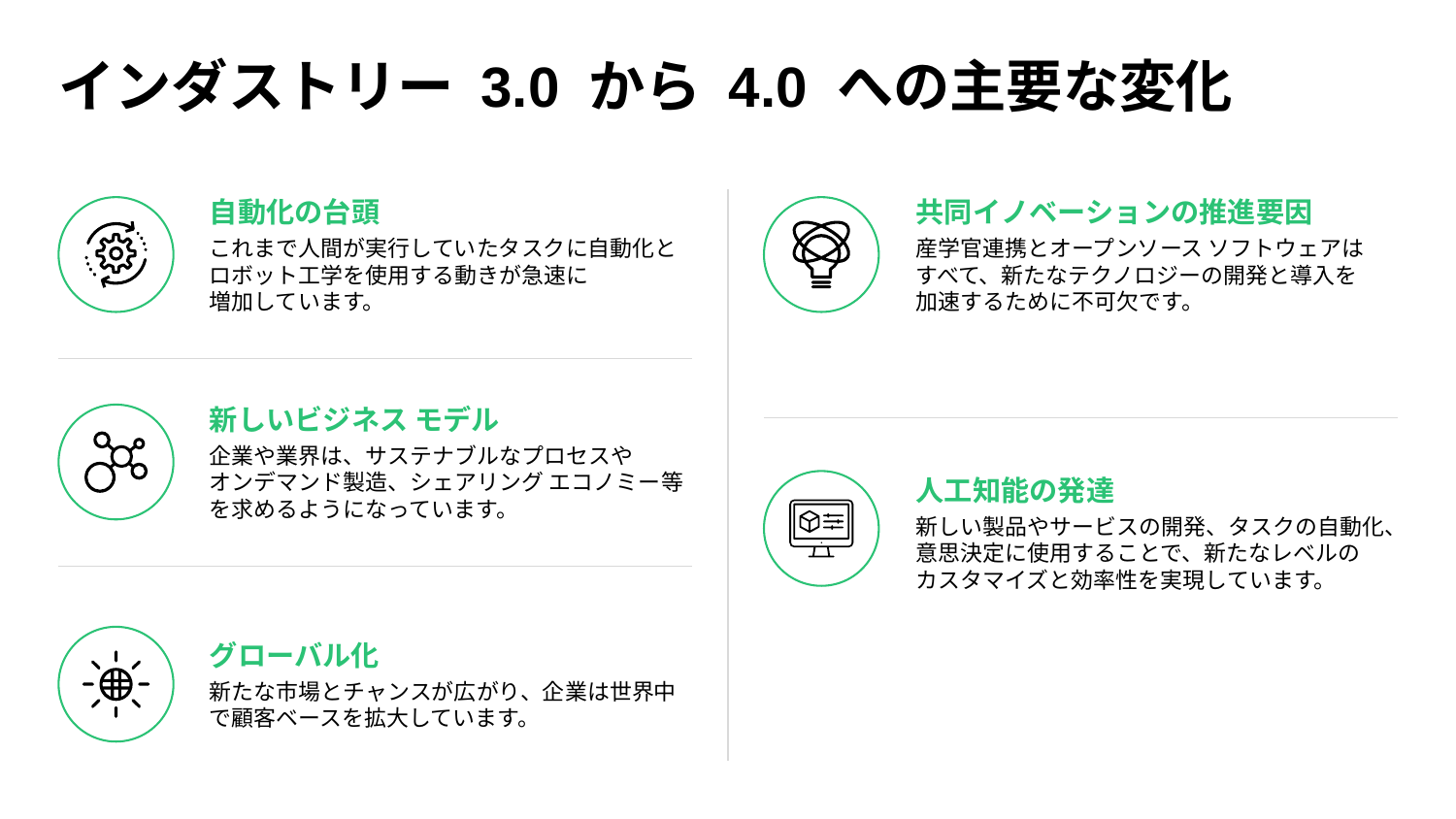

# インダストリー 3.0 から 4.0 への主要な変化
自動化の台頭
これまで人間が実行していたタスクに自動化とロボット工学を使用する動きが急速に
増加しています。
共同イノベーションの推進要因
産学官連携とオープンソース ソフトウェアは
すべて、新たなテクノロジーの開発と導入を
加速するために不可欠です。

新しいビジネス モデル
企業や業界は、サステナブルなプロセスや
オンデマンド製造、シェアリング エコノミー等を求めるようになっています。

人工知能の発達
新しい製品やサービスの開発、タスクの自動化、意思決定に使用することで、新たなレベルの
カスタマイズと効率性を実現しています。

グローバル化
新たな市場とチャンスが広がり、企業は世界中で顧客ベースを拡大しています。